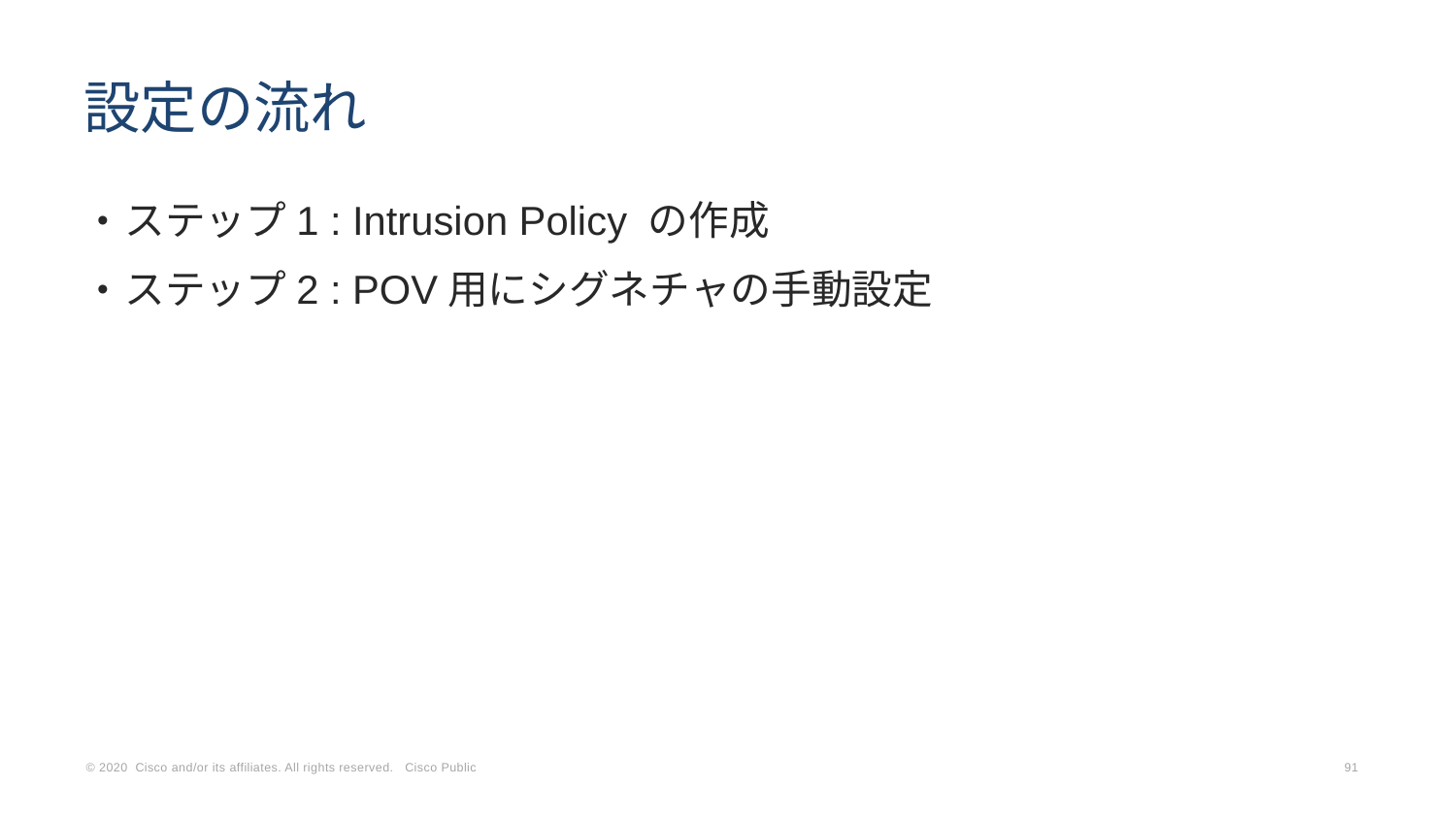

# 設定の流れ
ステップ1 : Intrusion Policy の作成
ステップ2 : POV用にシグネチャの手動設定